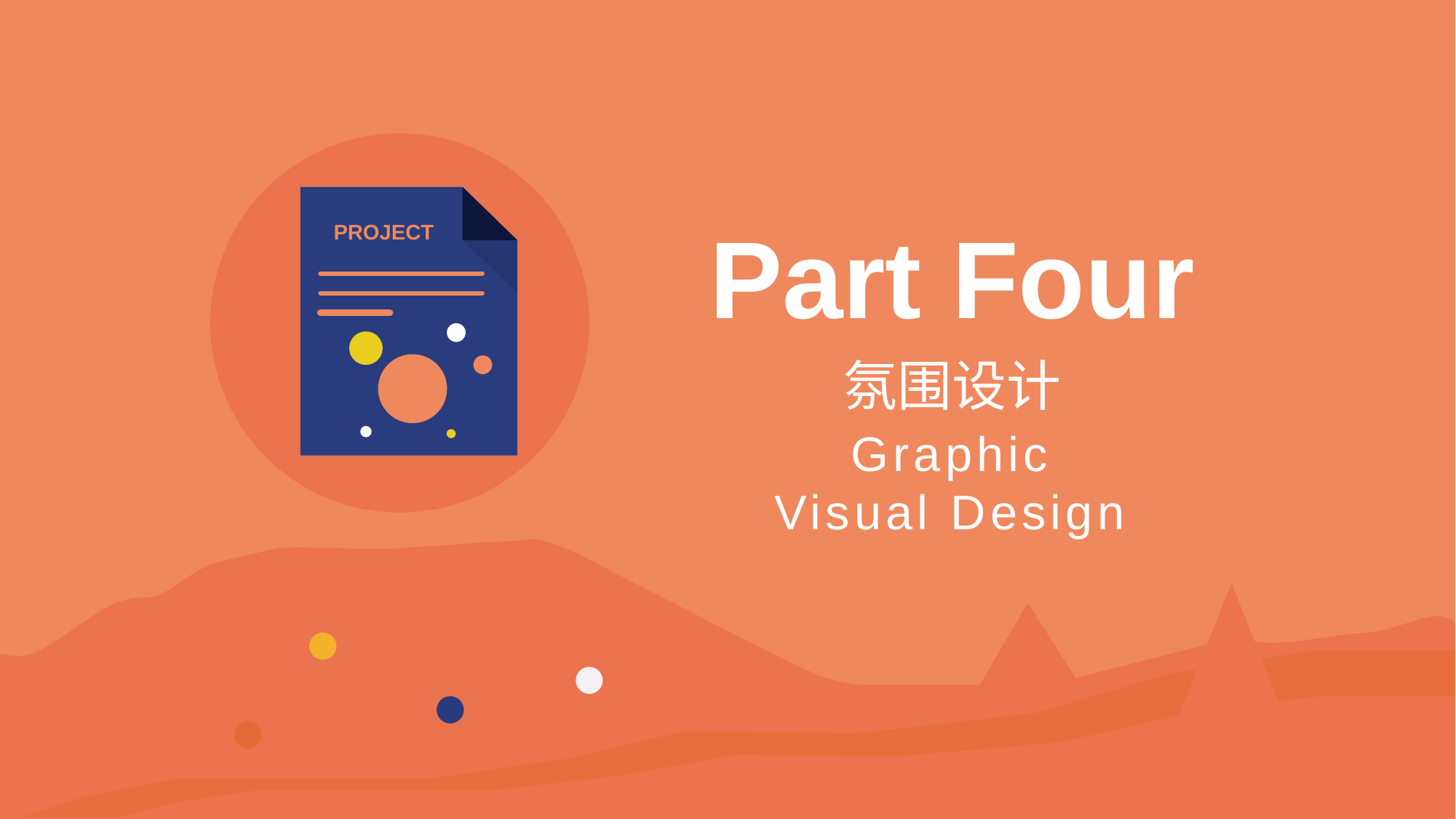

PROJECT

Part Four
氛围设计
Graphic
Visual Design